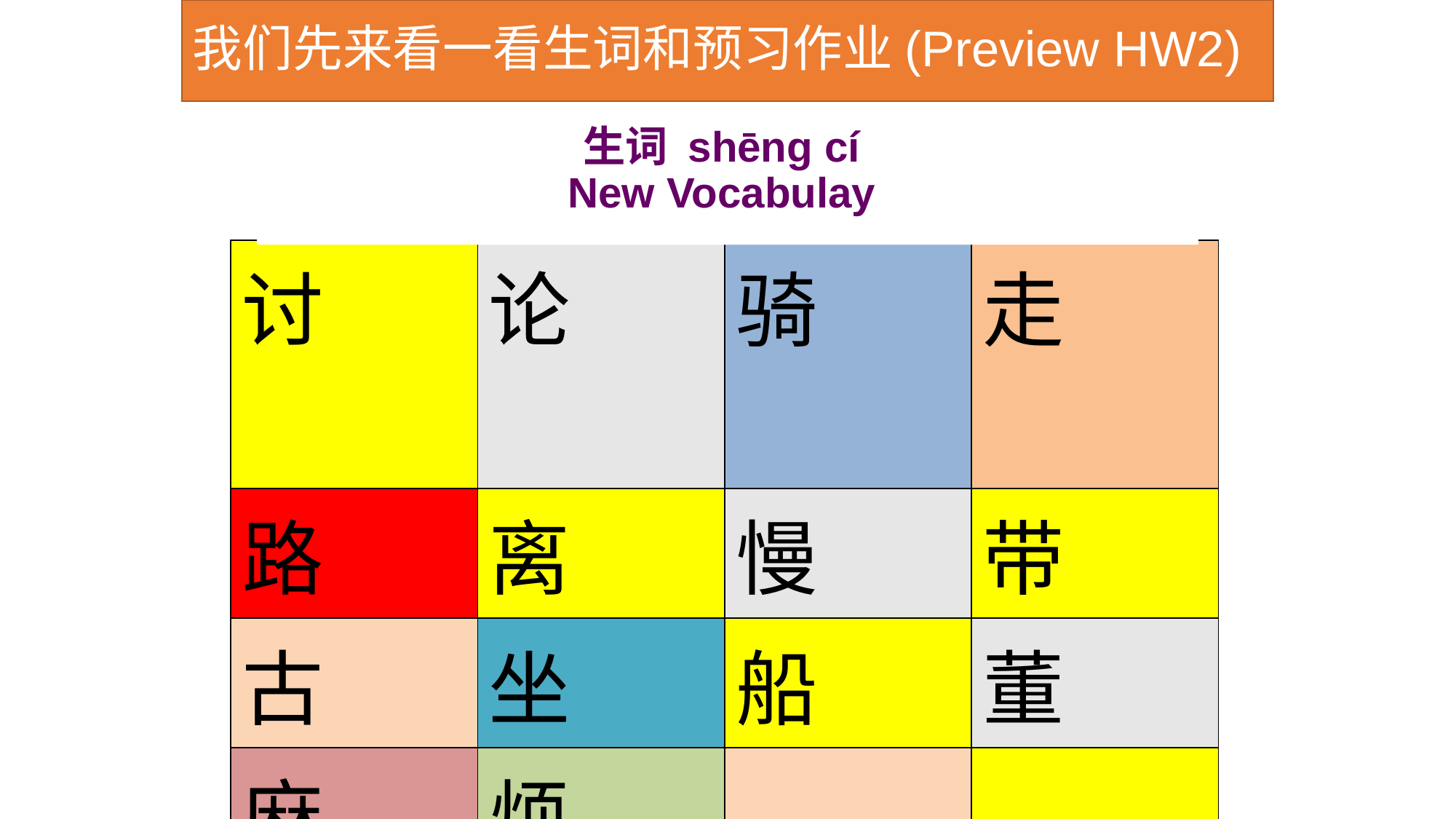

我们先来看一看生词和预习作业(Preview HW2)
# 生词 shēng cí
New Vocabulay
| 讨 | 论 | 骑 | 走 |
| --- | --- | --- | --- |
| 路 | 离 | 慢 | 带 |
| 古 | 坐 | 船 | 董 |
| 麻 | 烦 |  |  |